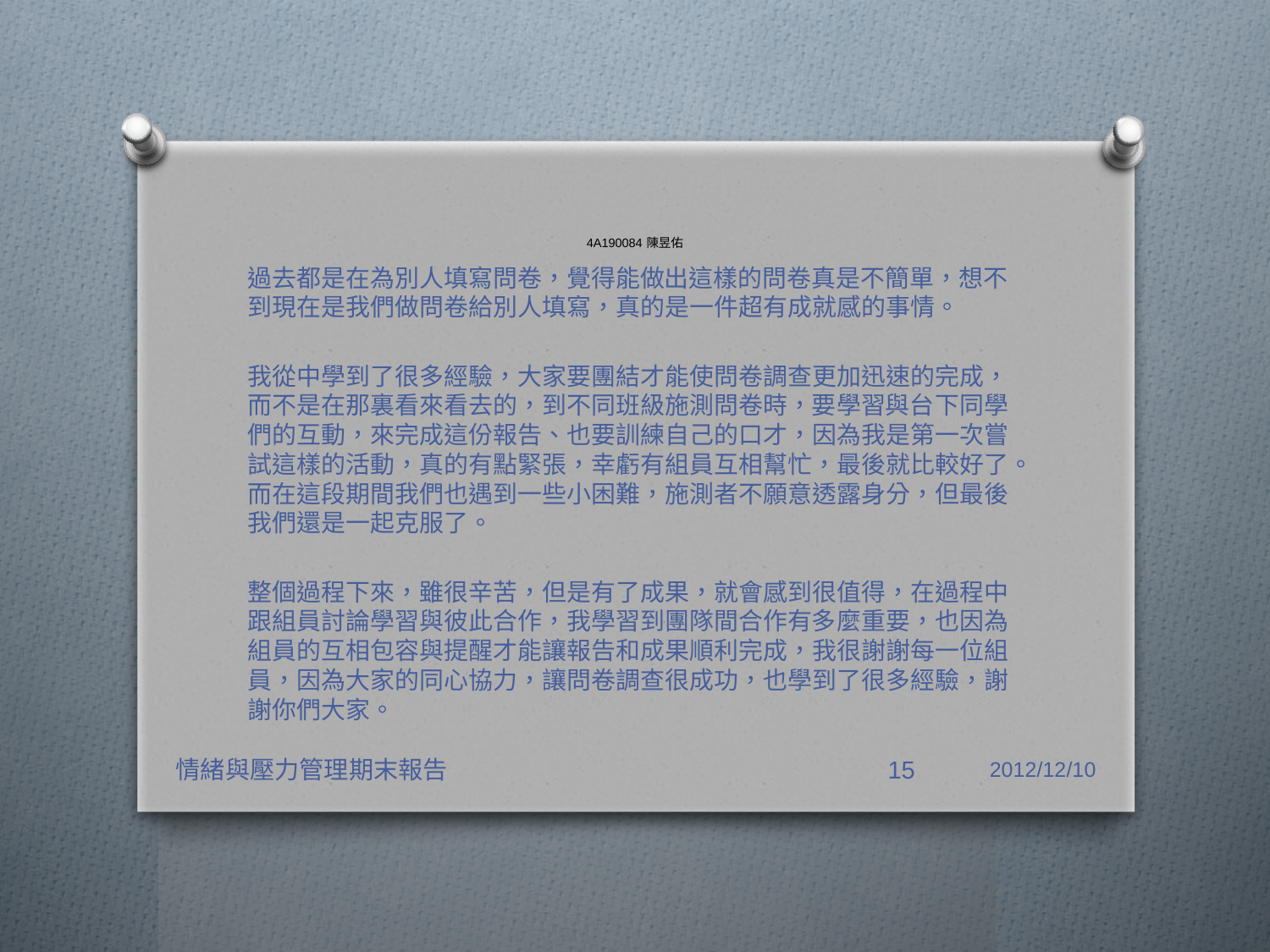

# 4A190084 陳昱佑
過去都是在為別人填寫問卷，覺得能做出這樣的問卷真是不簡單，想不到現在是我們做問卷給別人填寫，真的是一件超有成就感的事情。

我從中學到了很多經驗，大家要團結才能使問卷調查更加迅速的完成，而不是在那裏看來看去的，到不同班級施測問卷時，要學習與台下同學們的互動，來完成這份報告、也要訓練自己的口才，因為我是第一次嘗試這樣的活動，真的有點緊張，幸虧有組員互相幫忙，最後就比較好了。而在這段期間我們也遇到一些小困難，施測者不願意透露身分，但最後我們還是一起克服了。

整個過程下來，雖很辛苦，但是有了成果，就會感到很值得，在過程中跟組員討論學習與彼此合作，我學習到團隊間合作有多麼重要，也因為組員的互相包容與提醒才能讓報告和成果順利完成，我很謝謝每一位組員，因為大家的同心協力，讓問卷調查很成功，也學到了很多經驗，謝謝你們大家。

情緒與壓力管理期末報告
15
2012/12/10